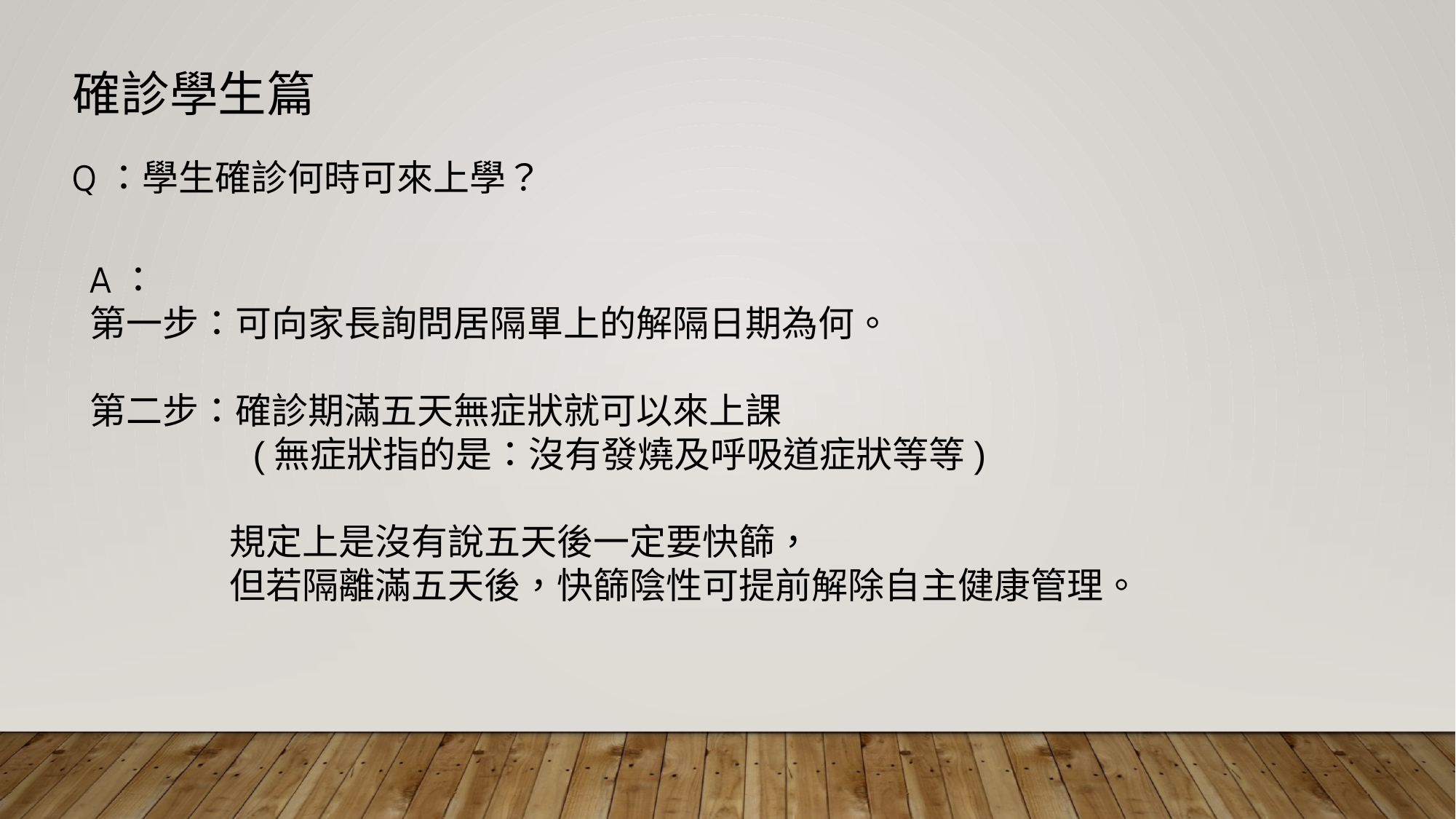

確診學生篇

Q：學生確診何時可來上學？

A：
第一步：可向家長詢問居隔單上的解隔日期為何。

第二步：確診期滿五天無症狀就可以來上課
                (無症狀指的是：沒有發燒及呼吸道症狀等等)

                規定上是沒有說五天後一定要快篩，
                但若隔離滿五天後，快篩陰性可提前解除自主健康管理。